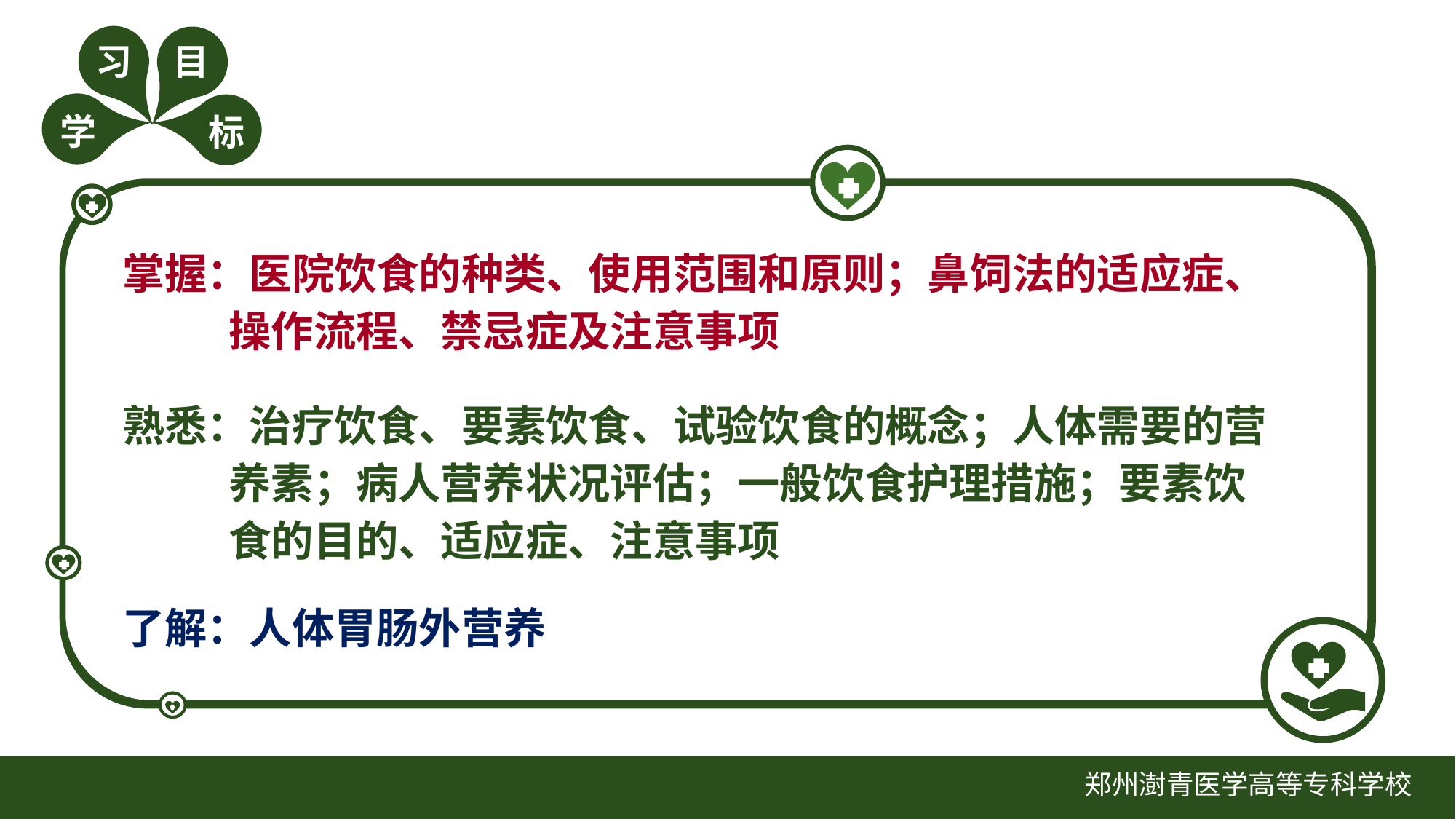

掌握：医院饮食的种类、使用范围和原则；鼻饲法的适应症、
          操作流程、禁忌症及注意事项

熟悉：治疗饮食、要素饮食、试验饮食的概念；人体需要的营
          养素；病人营养状况评估；一般饮食护理措施；要素饮
          食的目的、适应症、注意事项

了解：人体胃肠外营养
郑州澍青医学高等专科学校